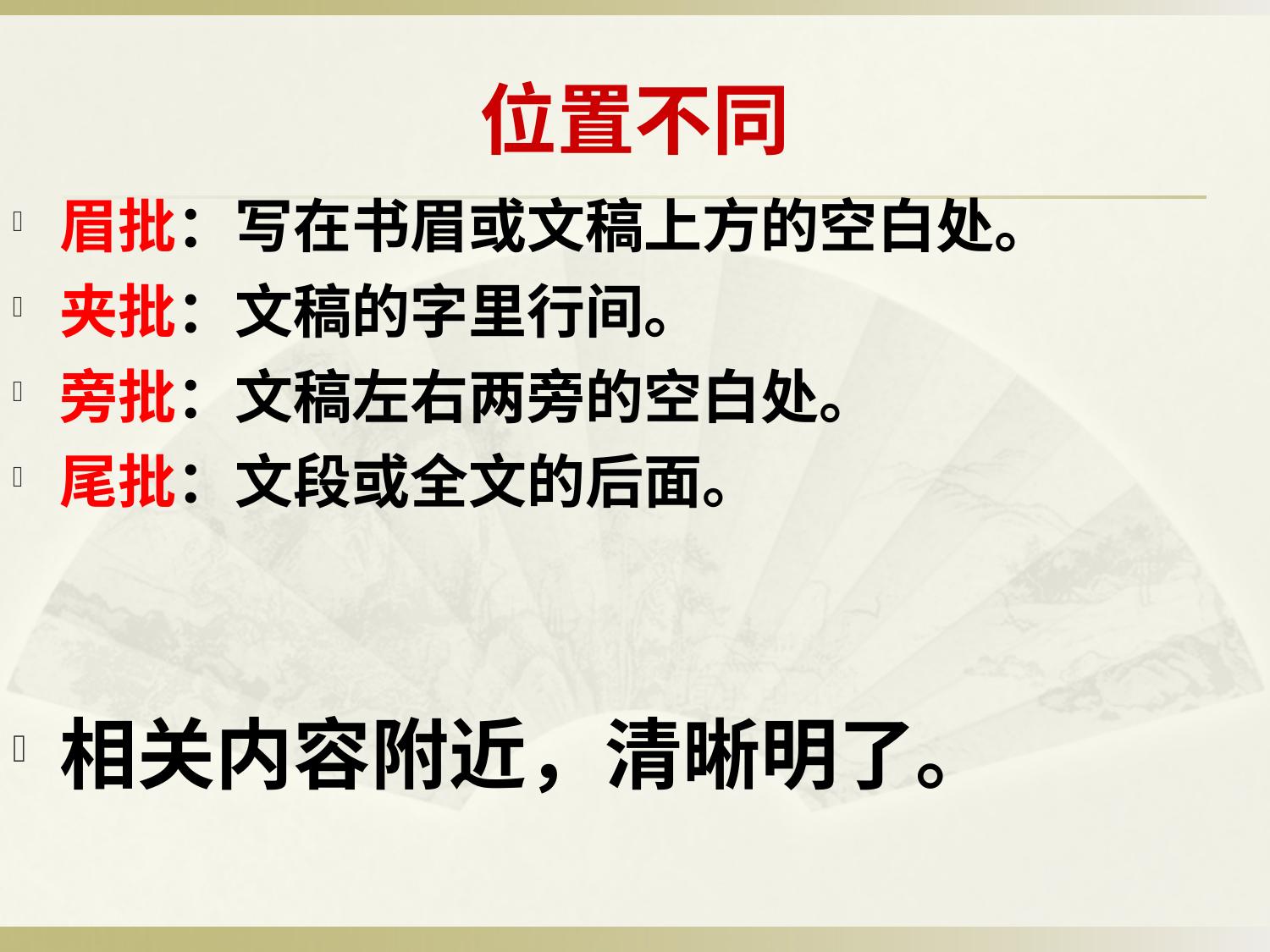

# 位置不同
眉批：写在书眉或文稿上方的空白处。
夹批：文稿的字里行间。
旁批：文稿左右两旁的空白处。
尾批：文段或全文的后面。

相关内容附近，清晰明了。